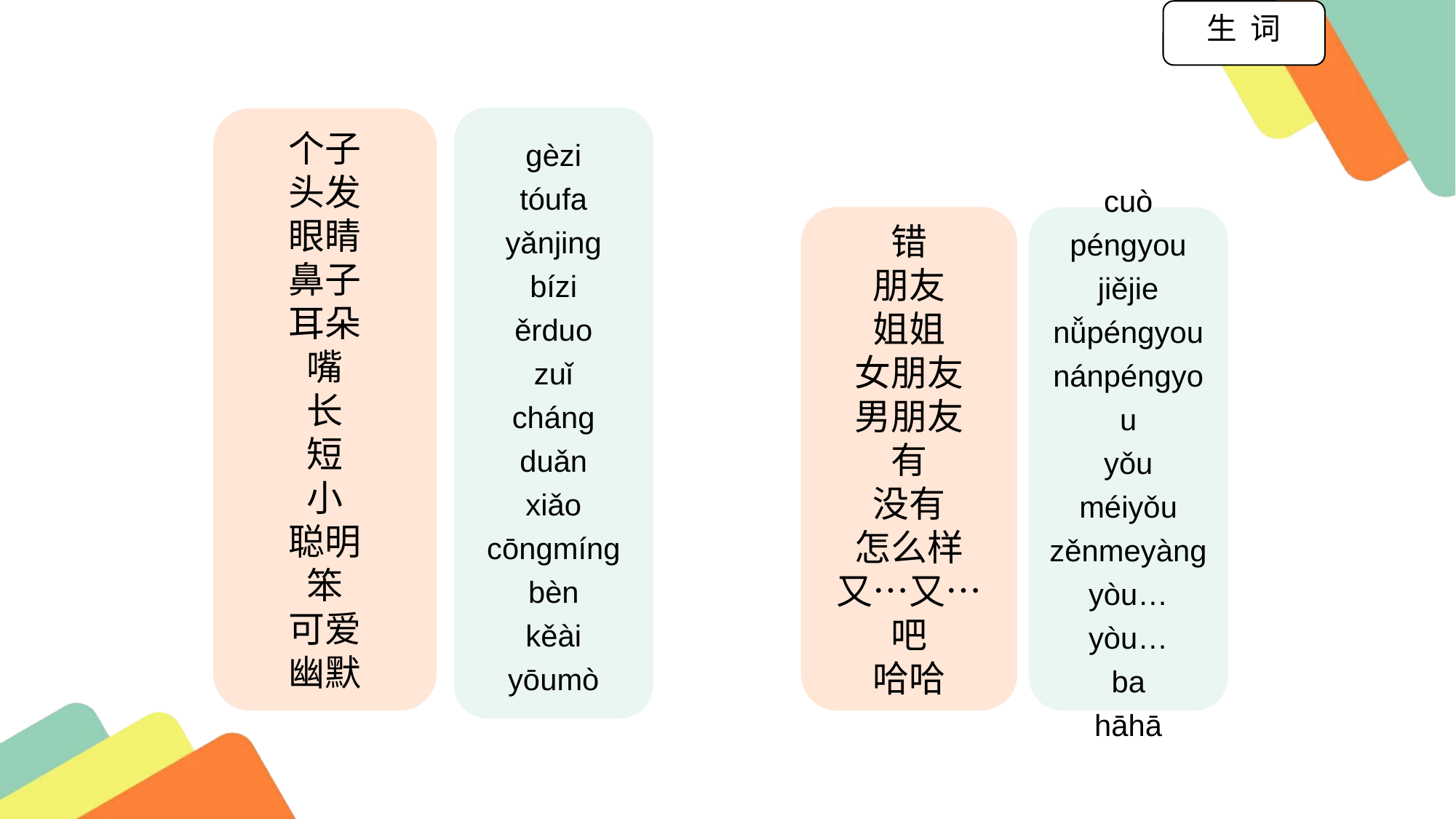

生  词
gèzi
tóufa
yǎnjing
bízi
ěrduo
zuǐ
cháng
duǎn
xiǎo
cōngmíng
bèn
kěài
yōumò
个子
头发
眼睛
鼻子
耳朵
嘴
长
短
小
聪明
笨
可爱
幽默
错
朋友
姐姐
女朋友
男朋友
有
没有
怎么样
又…又…
吧
哈哈
cuò
péngyou
jiějie
nǚpéngyou
nánpéngyou
yǒu
méiyǒu
zěnmeyàng
yòu…yòu…
ba
hāhā